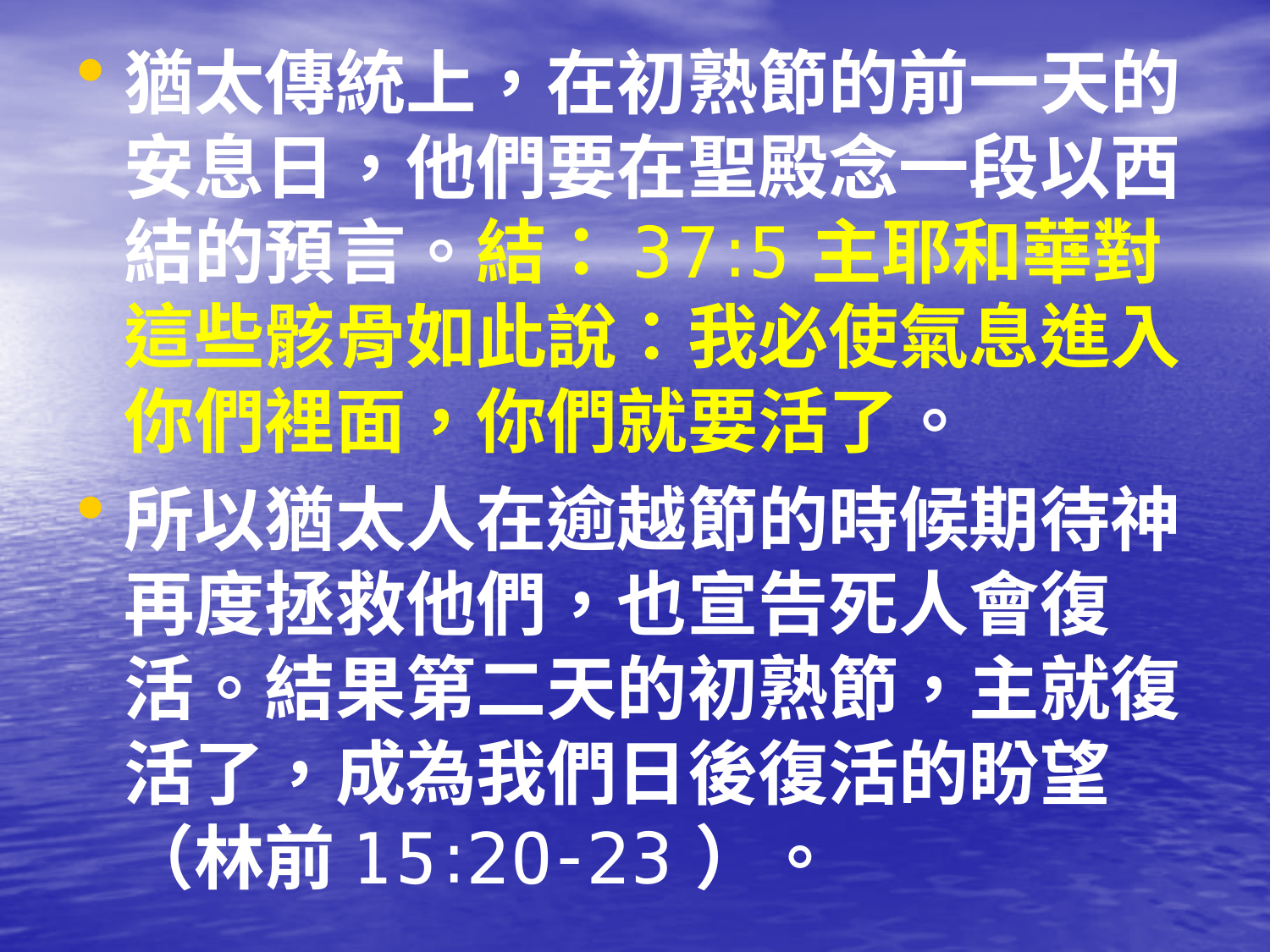

猶太傳統上，在初熟節的前一天的安息日，他們要在聖殿念一段以西結的預言。結：37:5主耶和華對這些骸骨如此說：我必使氣息進入你們裡面，你們就要活了。
所以猶太人在逾越節的時候期待神再度拯救他們，也宣告死人會復活。結果第二天的初熟節，主就復活了，成為我們日後復活的盼望（林前15:20-23）。